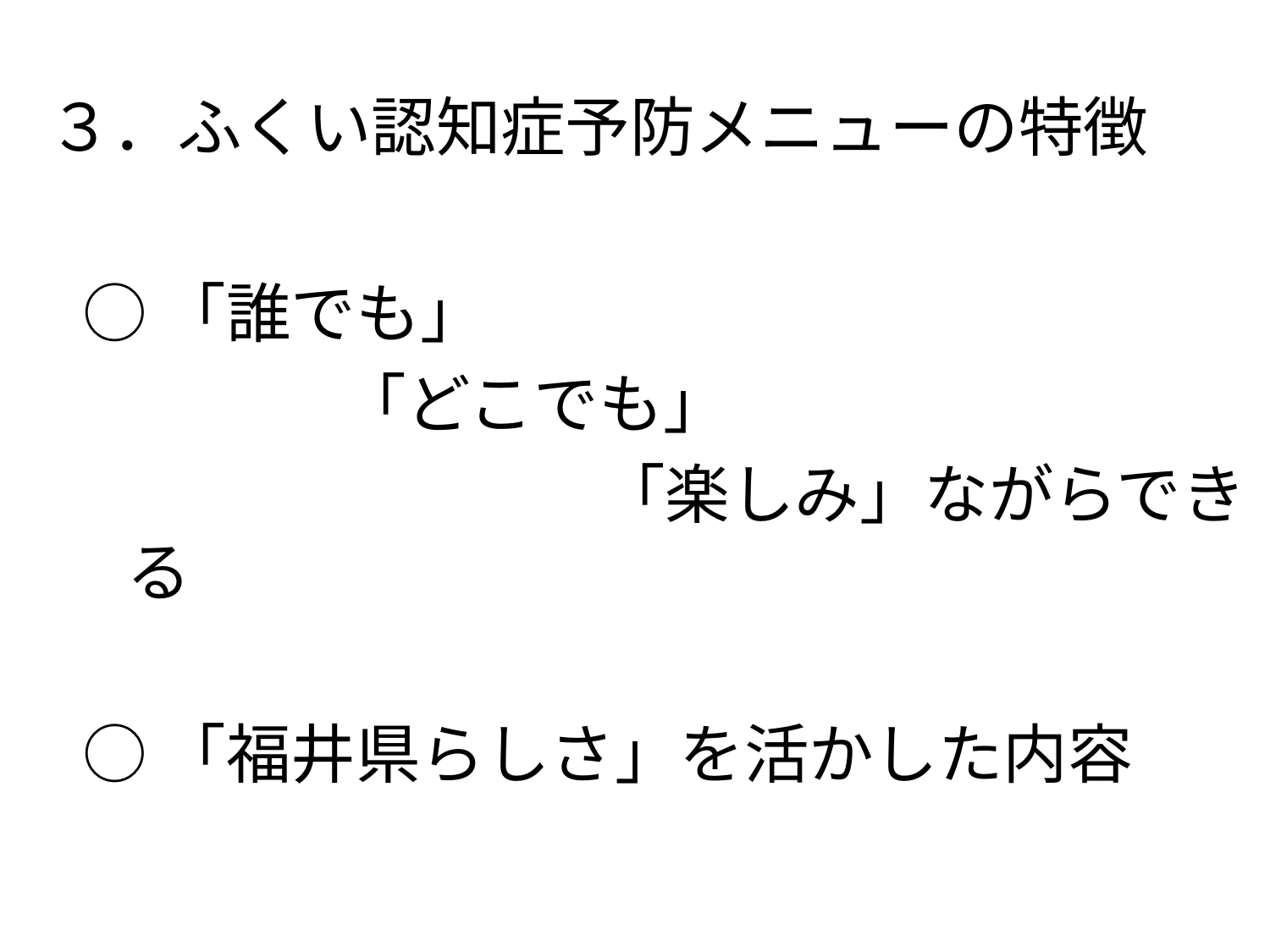

# ３．ふくい認知症予防メニューの特徴
○「誰でも」
　　　　「どこでも」
　　　　　　　　「楽しみ」ながらできる

○「福井県らしさ」を活かした内容